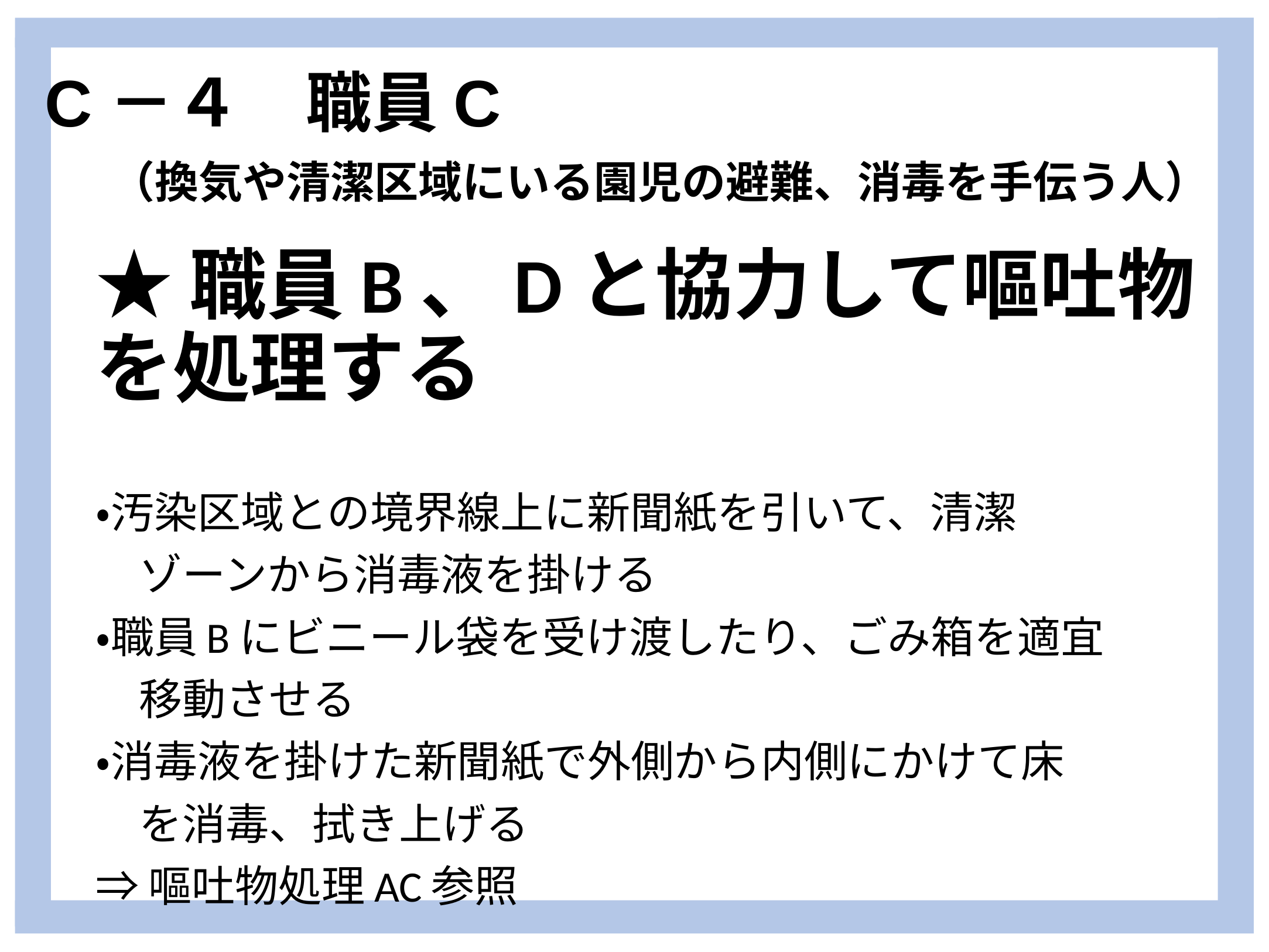

# C－４　職員C 　（換気や清潔区域にいる園児の避難、消毒を手伝う人）
★職員B、Dと協力して嘔吐物を処理する

・汚染区域との境界線上に新聞紙を引いて、清潔
　ゾーンから消毒液を掛ける
・職員Bにビニール袋を受け渡したり、ごみ箱を適宜
　移動させる
・消毒液を掛けた新聞紙で外側から内側にかけて床
　を消毒、拭き上げる
⇒嘔吐物処理AC参照